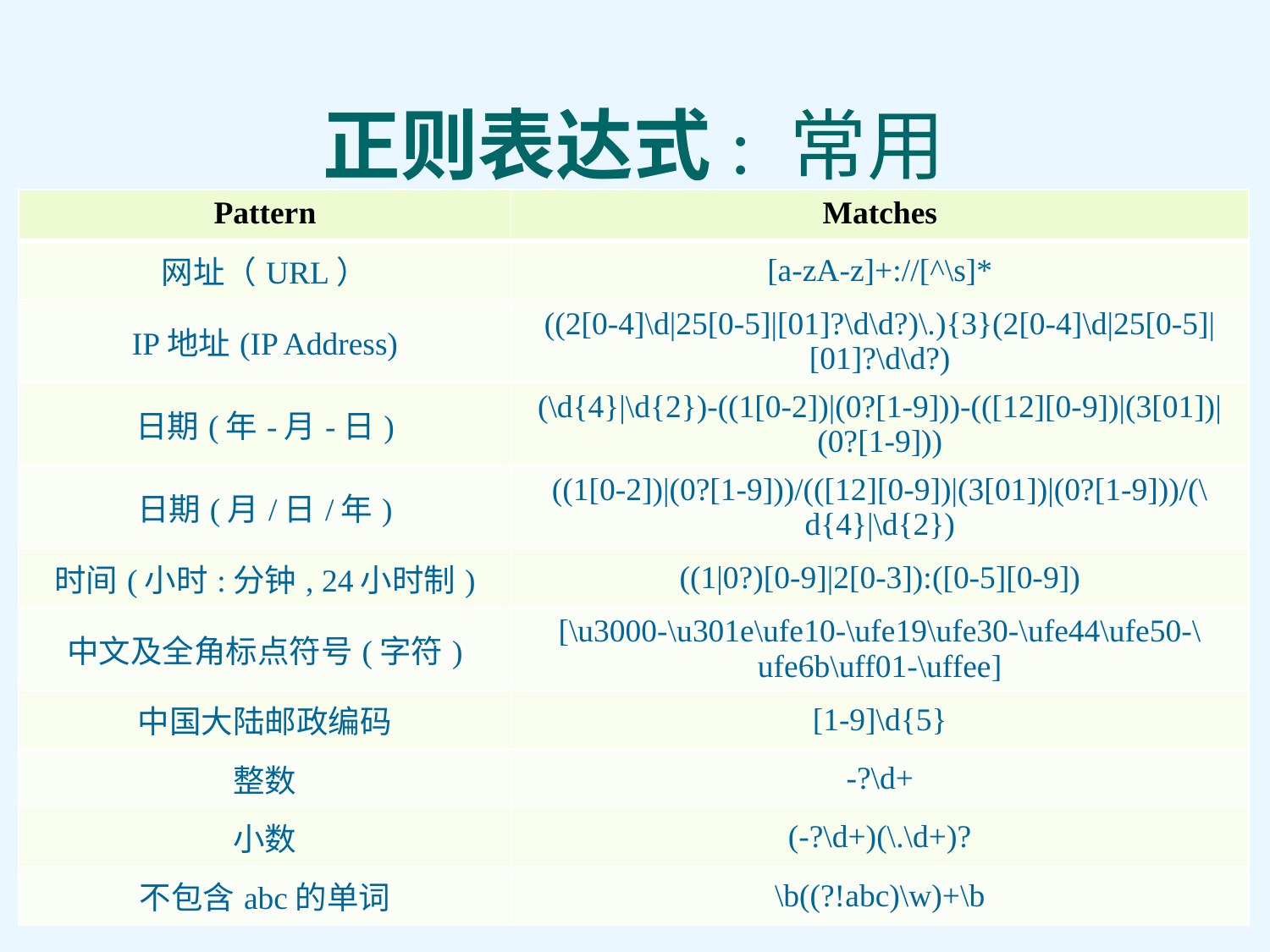

# 正则表达式: 常用
| Pattern | Matches |
| --- | --- |
| 网址（URL） | [a-zA-z]+://[^\s]\* |
| IP地址(IP Address) | ((2[0-4]\d|25[0-5]|[01]?\d\d?)\.){3}(2[0-4]\d|25[0-5]|[01]?\d\d?) |
| 日期(年-月-日) | (\d{4}|\d{2})-((1[0-2])|(0?[1-9]))-(([12][0-9])|(3[01])|(0?[1-9])) |
| 日期(月/日/年) | ((1[0-2])|(0?[1-9]))/(([12][0-9])|(3[01])|(0?[1-9]))/(\d{4}|\d{2}) |
| 时间(小时:分钟, 24小时制) | ((1|0?)[0-9]|2[0-3]):([0-5][0-9]) |
| 中文及全角标点符号(字符) | [\u3000-\u301e\ufe10-\ufe19\ufe30-\ufe44\ufe50-\ufe6b\uff01-\uffee] |
| 中国大陆邮政编码 | [1-9]\d{5} |
| 整数 | -?\d+ |
| 小数 | (-?\d+)(\.\d+)? |
| 不包含abc的单词 | \b((?!abc)\w)+\b |